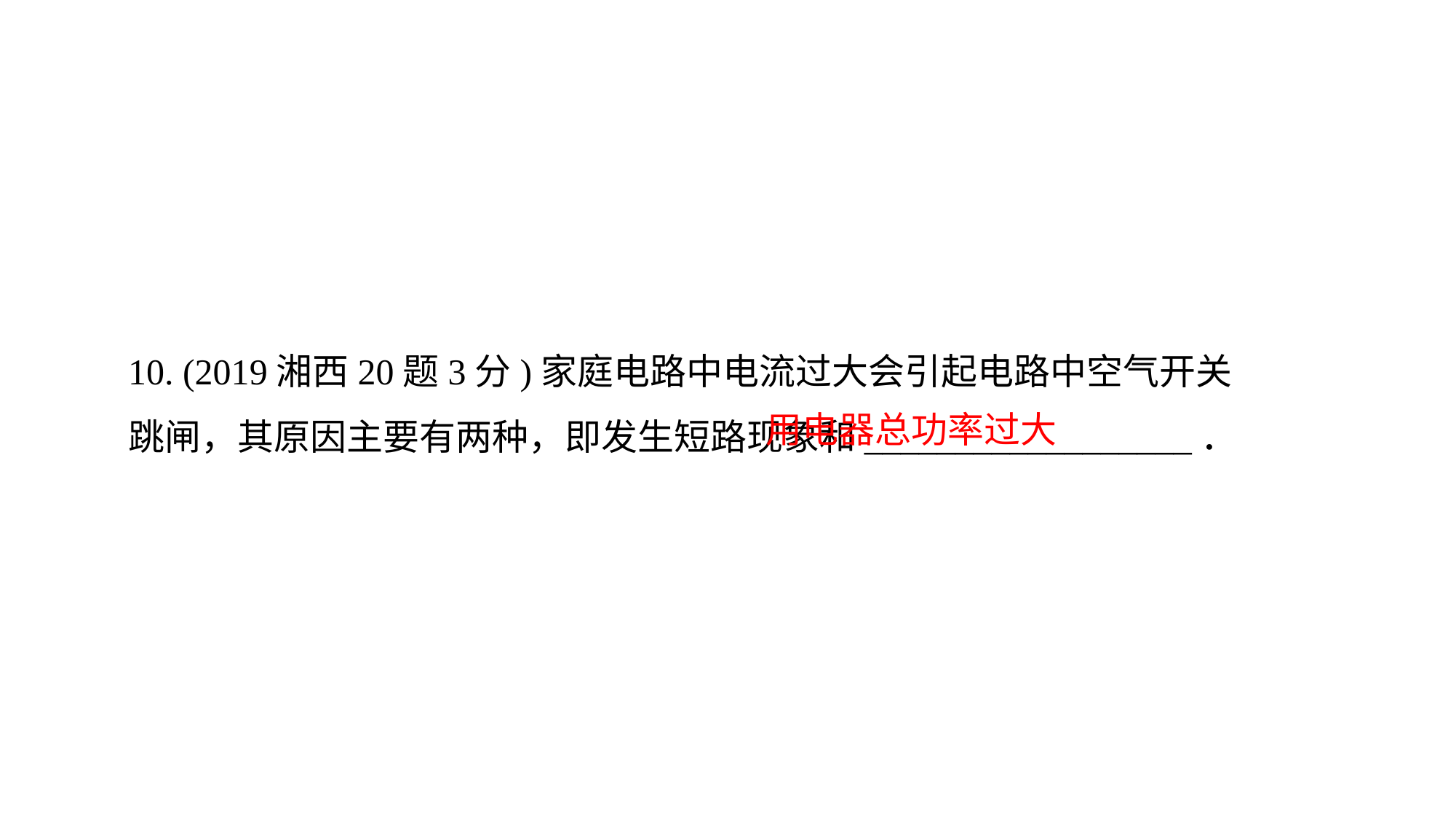

10. (2019湘西20题3分)家庭电路中电流过大会引起电路中空气开关跳闸，其原因主要有两种，即发生短路现象和__________________．
用电器总功率过大